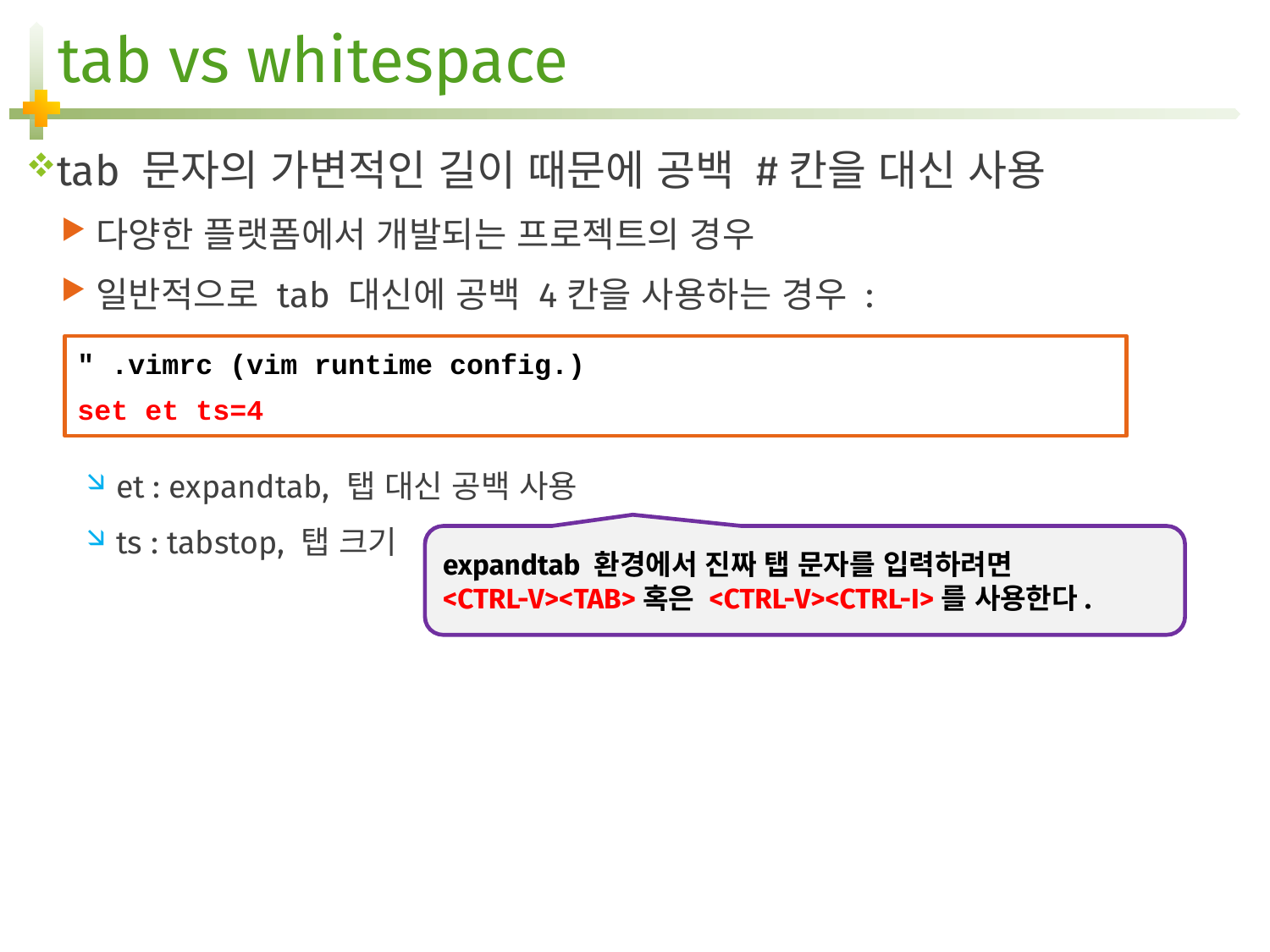

# tab vs whitespace
tab 문자의 가변적인 길이 때문에 공백 #칸을 대신 사용
다양한 플랫폼에서 개발되는 프로젝트의 경우
일반적으로 tab 대신에 공백 4칸을 사용하는 경우 :

et : expandtab, 탭 대신 공백 사용
ts : tabstop, 탭 크기
" .vimrc (vim runtime config.)
set et ts=4
expandtab 환경에서 진짜 탭 문자를 입력하려면
<CTRL-V><TAB>혹은 <CTRL-V><CTRL-I>를 사용한다.